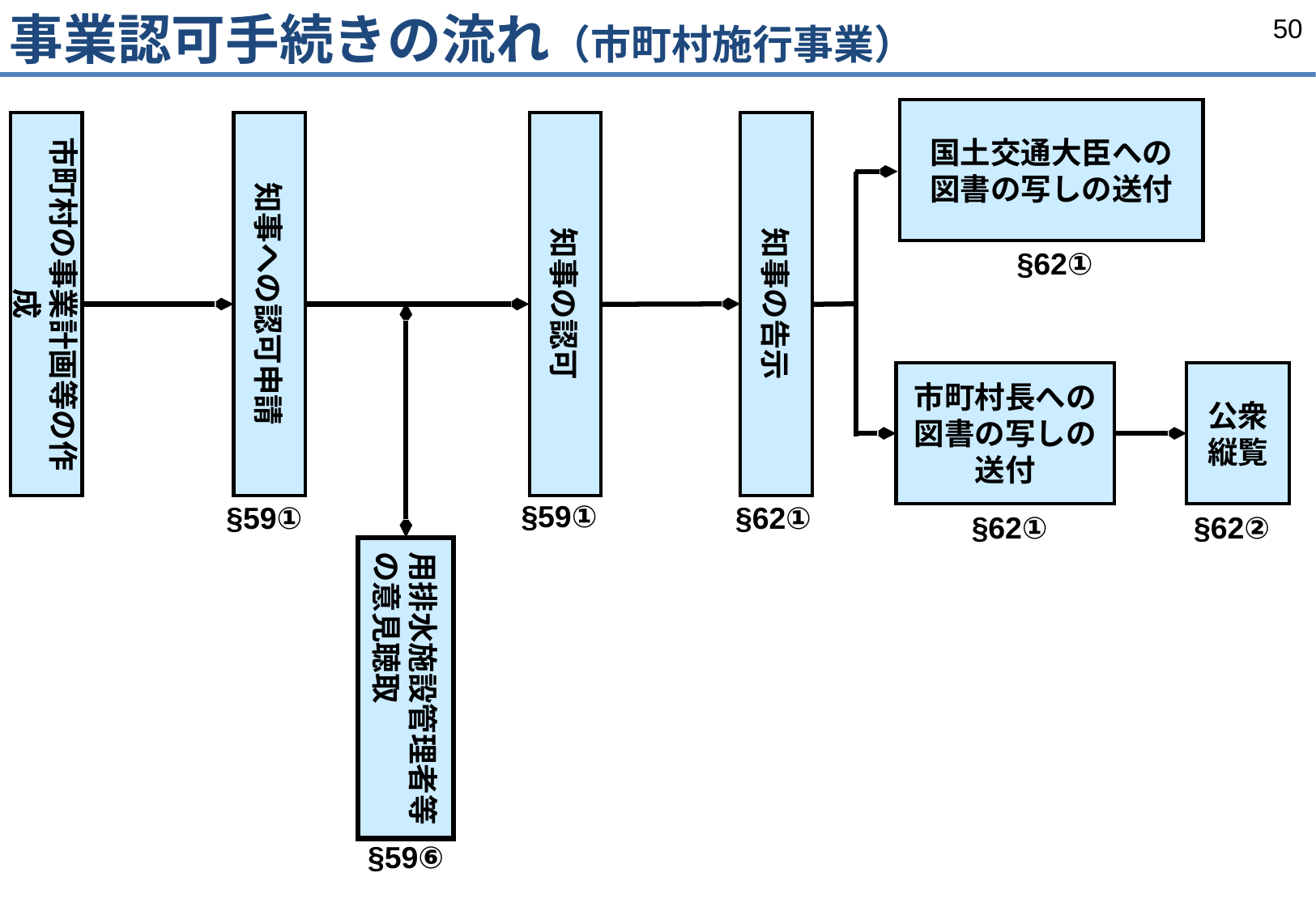

事業認可手続きの流れ（市町村施行事業）
国土交通大臣への
図書の写しの送付
市町村の事業計画等の作成
知事への認可申請
知事の認可
知事の告示
§62①
市町村長への
図書の写しの
送付
公衆縦覧
§59①
§59①
§62①
§62①
§62②
用排水施設管理者等の意見聴取
§59⑥